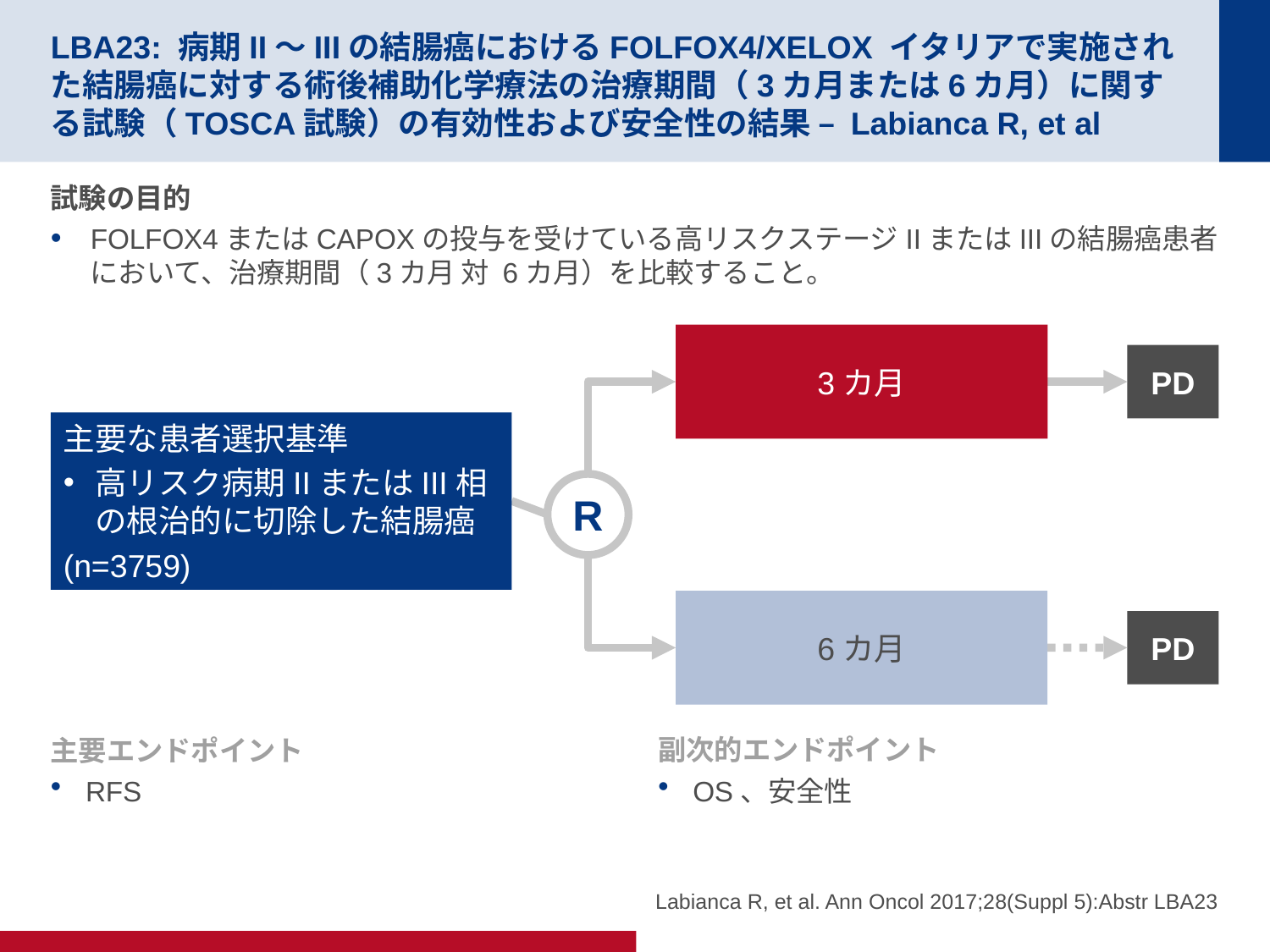

# LBA23: 病期II～IIIの結腸癌におけるFOLFOX4/XELOX イタリアで実施された結腸癌に対する術後補助化学療法の治療期間（3カ月または6カ月）に関する試験（TOSCA試験）の有効性および安全性の結果 – Labianca R, et al
試験の目的
FOLFOX4またはCAPOXの投与を受けている高リスクステージIIまたはIIIの結腸癌患者において、治療期間（3カ月 対 6カ月）を比較すること。

3カ月
PD
主要な患者選択基準
高リスク病期IIまたはIII相の根治的に切除した結腸癌
(n=3759)
R
6カ月
PD
主要エンドポイント
RFS

副次的エンドポイント
OS、安全性
Labianca R, et al. Ann Oncol 2017;28(Suppl 5):Abstr LBA23